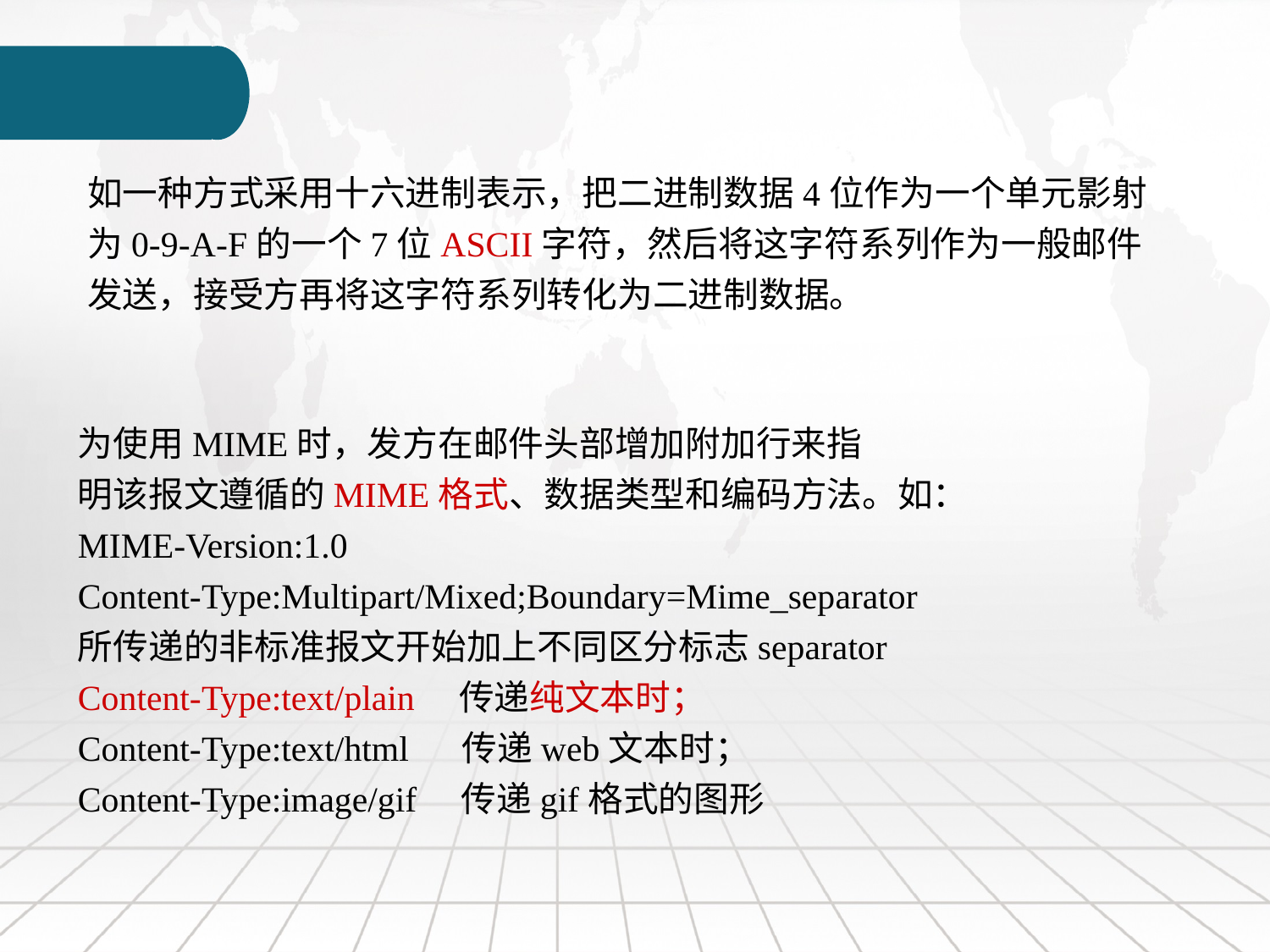

如一种方式采用十六进制表示，把二进制数据4位作为一个单元影射为0-9-A-F的一个7位ASCII字符，然后将这字符系列作为一般邮件发送，接受方再将这字符系列转化为二进制数据。
为使用MIME时，发方在邮件头部增加附加行来指
明该报文遵循的MIME格式、数据类型和编码方法。如：
MIME-Version:1.0
Content-Type:Multipart/Mixed;Boundary=Mime_separator
所传递的非标准报文开始加上不同区分标志separator
Content-Type:text/plain    传递纯文本时；
Content-Type:text/html     传递web文本时；
Content-Type:image/gif    传递gif格式的图形